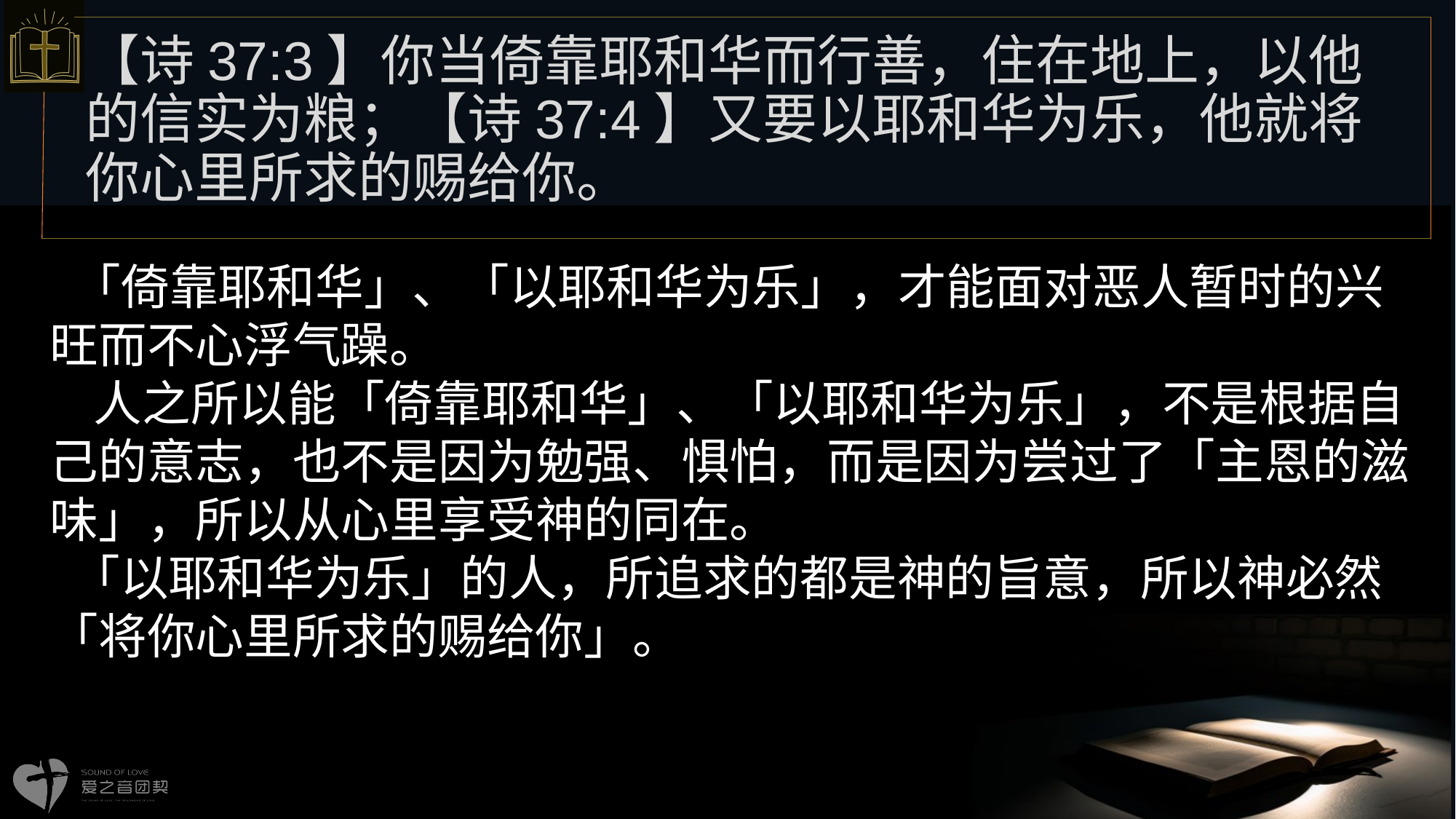

【诗37:3】你当倚靠耶和华而行善，住在地上，以他的信实为粮；【诗37:4】又要以耶和华为乐，他就将你心里所求的赐给你。

# 「倚靠耶和华」、「以耶和华为乐」，才能面对恶人暂时的兴旺而不心浮气躁。 人之所以能「倚靠耶和华」、「以耶和华为乐」，不是根据自己的意志，也不是因为勉强、惧怕，而是因为尝过了「主恩的滋味」，所以从心里享受神的同在。 「以耶和华为乐」的人，所追求的都是神的旨意，所以神必然「将你心里所求的赐给你」。